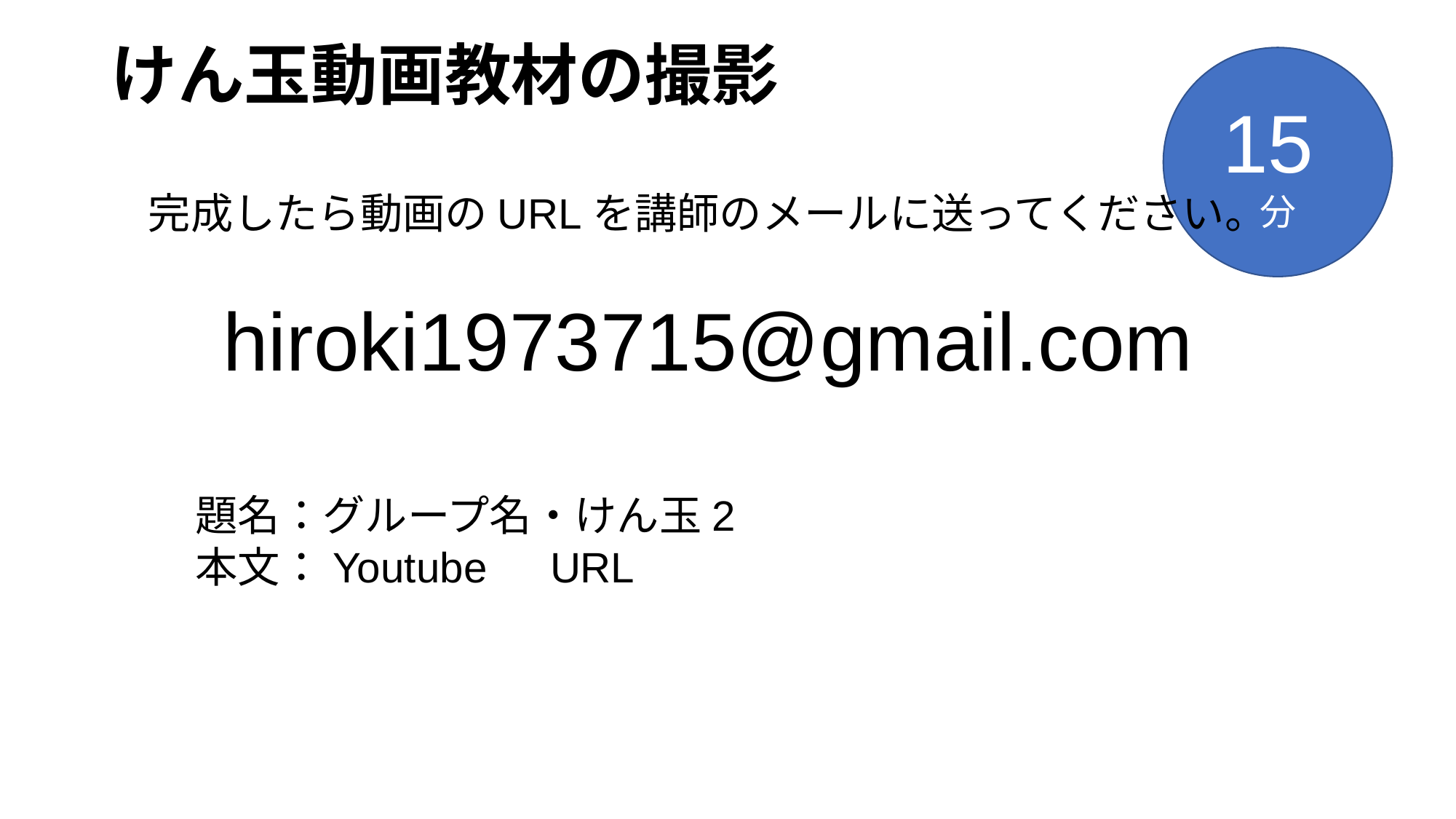

# けん玉動画教材の撮影
15分
完成したら動画のURLを講師のメールに送ってください。

hiroki1973715@gmail.com

　　題名：グループ名・けん玉2
　　本文：Youtube　URL